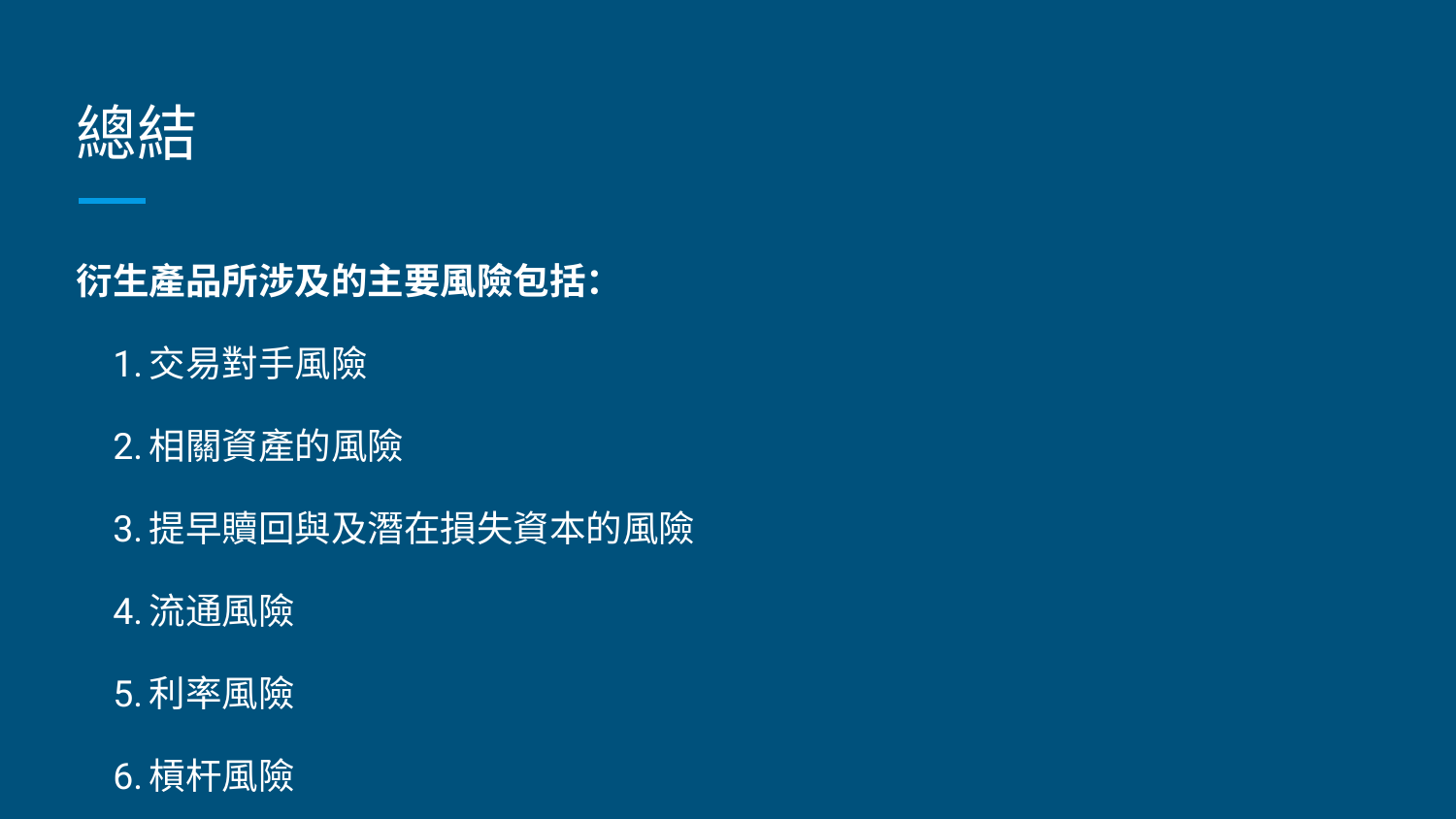

# 總結
衍生產品所涉及的主要風險包括：
交易對手風險
相關資產的風險
提早贖回與及潛在損失資本的風險
流通風險
利率風險
槓杆風險